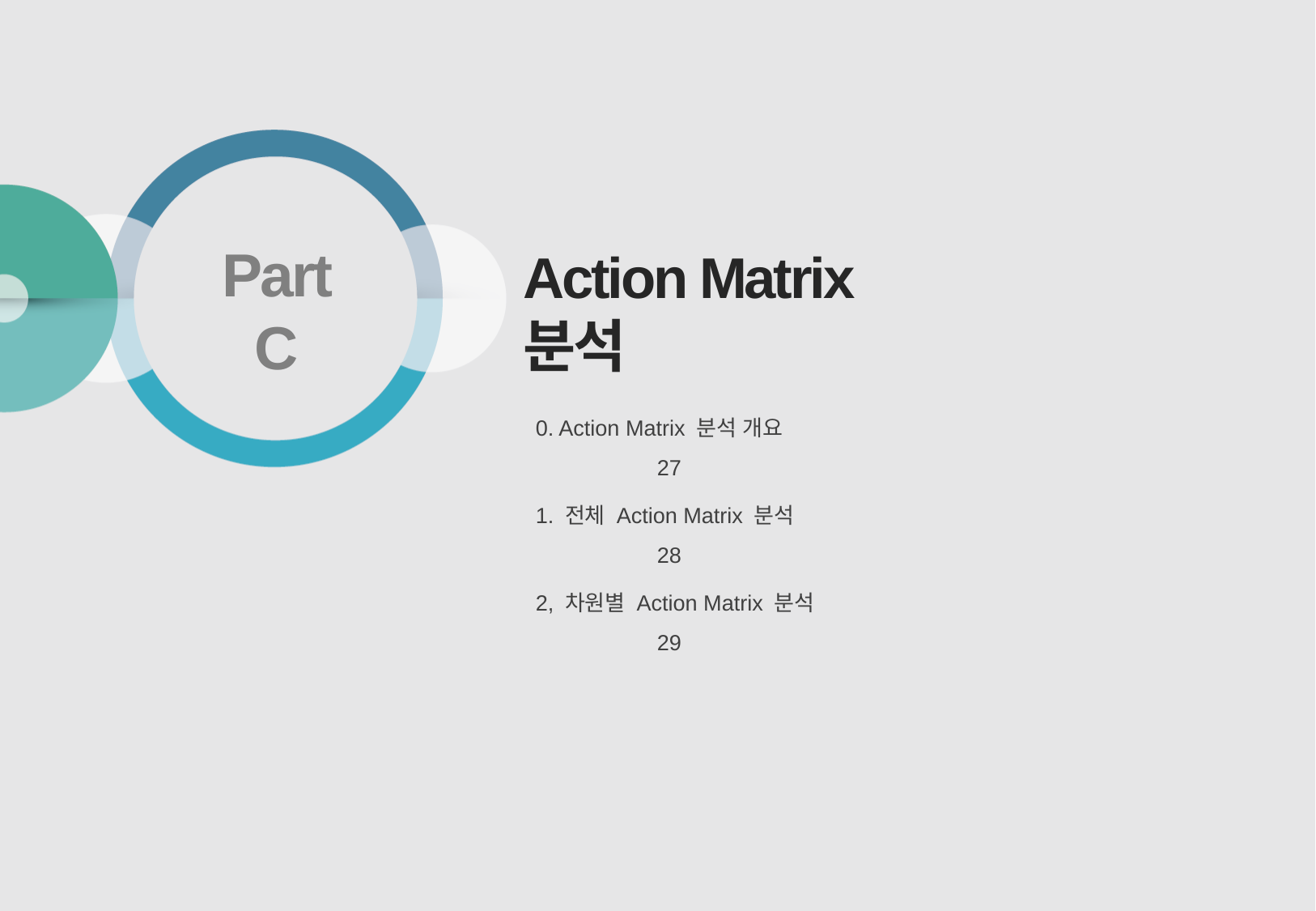

# Action Matrix 분석
Part C
0. Action Matrix 분석 개요		27
1. 전체 Action Matrix 분석		28
2, 차원별 Action Matrix 분석		29